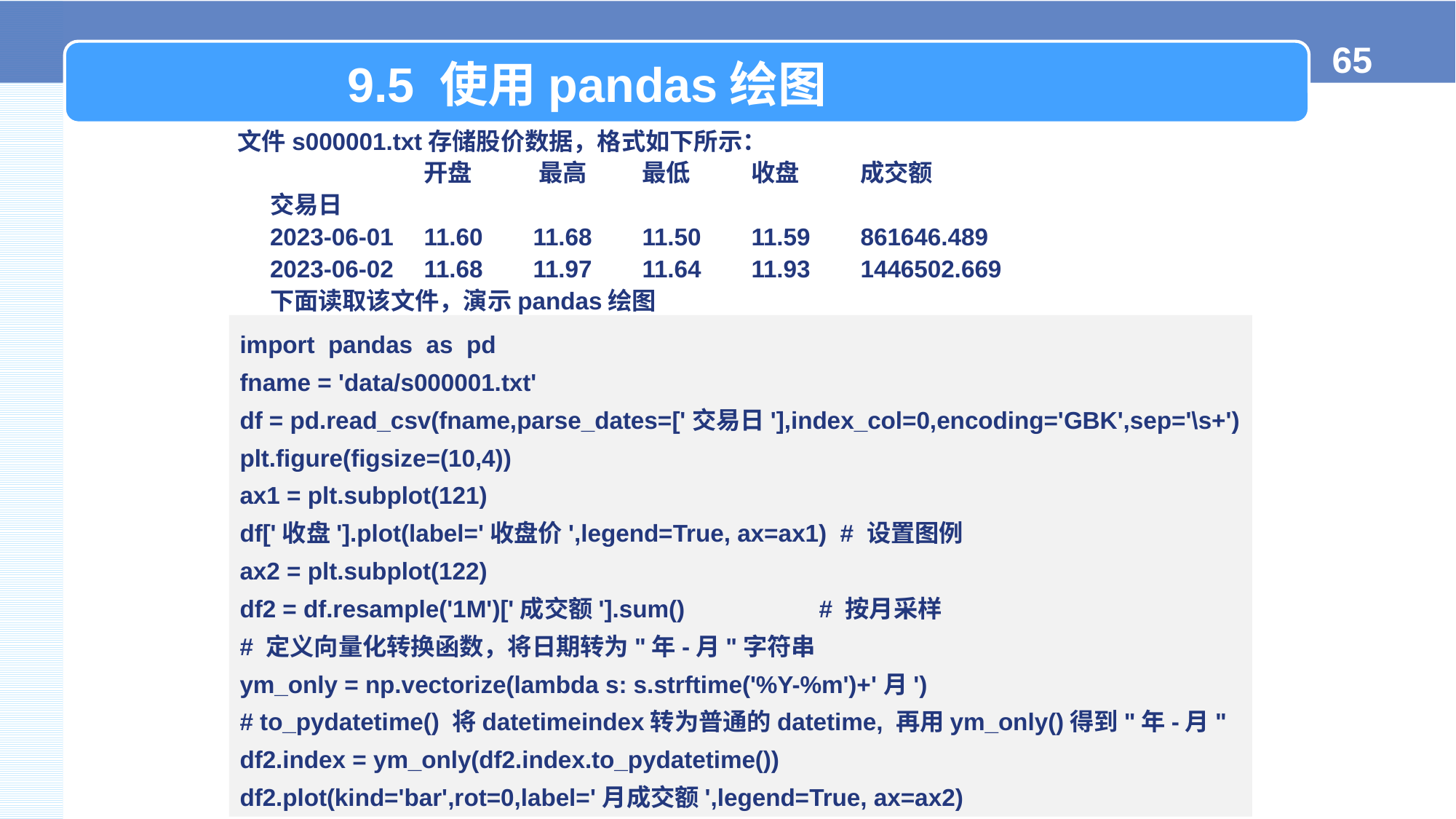

9.5 使用pandas绘图
文件s000001.txt存储股价数据，格式如下所示：
	开盘	 最高	最低	收盘	成交额
交易日
2023-06-01	11.60	11.68	11.50	11.59	861646.489
2023-06-02	11.68	11.97	11.64	11.93	1446502.669
下面读取该文件，演示pandas绘图
import  pandas  as  pd
fname = 'data/s000001.txt'
df = pd.read_csv(fname,parse_dates=['交易日'],index_col=0,encoding='GBK',sep='\s+')
plt.figure(figsize=(10,4))
ax1 = plt.subplot(121)
df['收盘'].plot(label='收盘价',legend=True, ax=ax1)  # 设置图例
ax2 = plt.subplot(122)
df2 = df.resample('1M')['成交额'].sum()                    # 按月采样
# 定义向量化转换函数，将日期转为"年-月"字符串
ym_only = np.vectorize(lambda s: s.strftime('%Y-%m')+'月')
# to_pydatetime() 将datetimeindex转为普通的datetime, 再用ym_only()得到"年-月"
df2.index = ym_only(df2.index.to_pydatetime())
df2.plot(kind='bar',rot=0,label='月成交额',legend=True, ax=ax2)